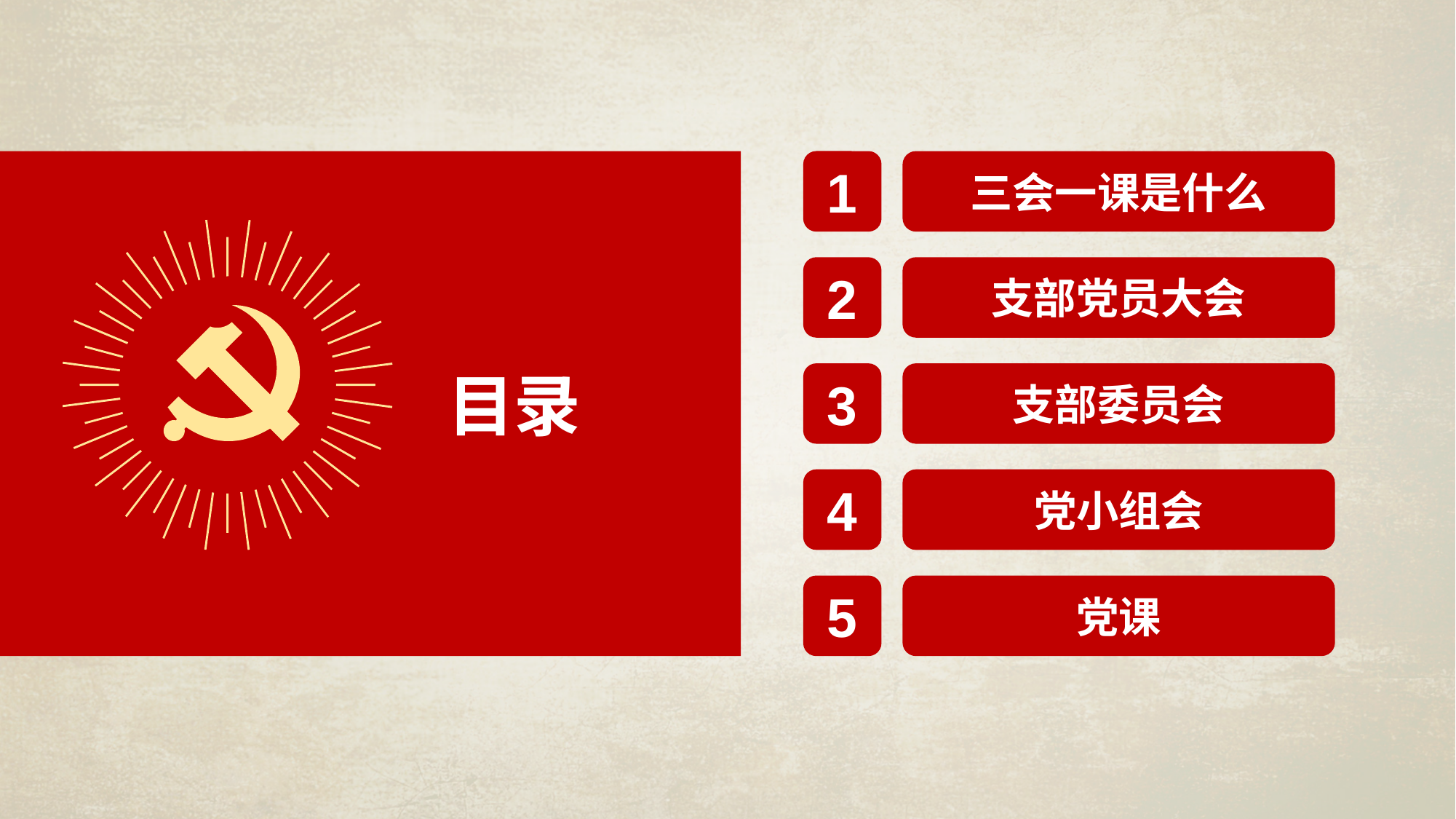

目录
1
三会一课是什么

2
支部党员大会
3
支部委员会
4
党小组会
5
党课